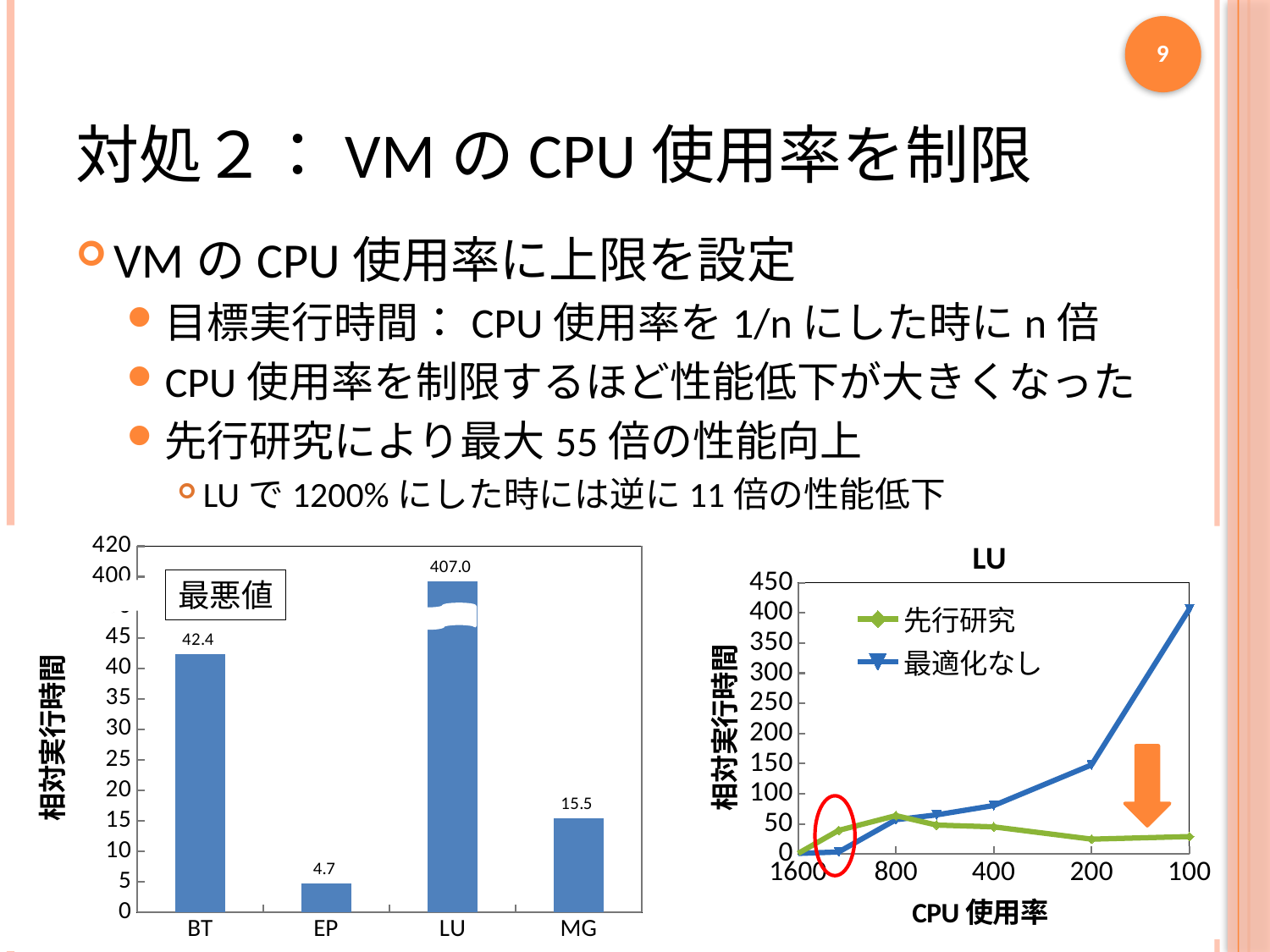

9
# 対処２：VMのCPU使用率を制限
VMのCPU使用率に上限を設定
目標実行時間：CPU使用率を1/nにした時にn倍
CPU使用率を制限するほど性能低下が大きくなった
先行研究により最大55倍の性能向上
LUで1200%にした時には逆に11倍の性能低下

### Chart

| Category |  |  |
|---|---|---|
| BT | 42.38298711958581 | None |
| EP | 4.73336762516256 | None |
| LU | None | 406.9800073164241 |
| MG | 15.47684617162772 | None |

### Chart: LU

| Category |  |  |
|---|---|---|
最悪値